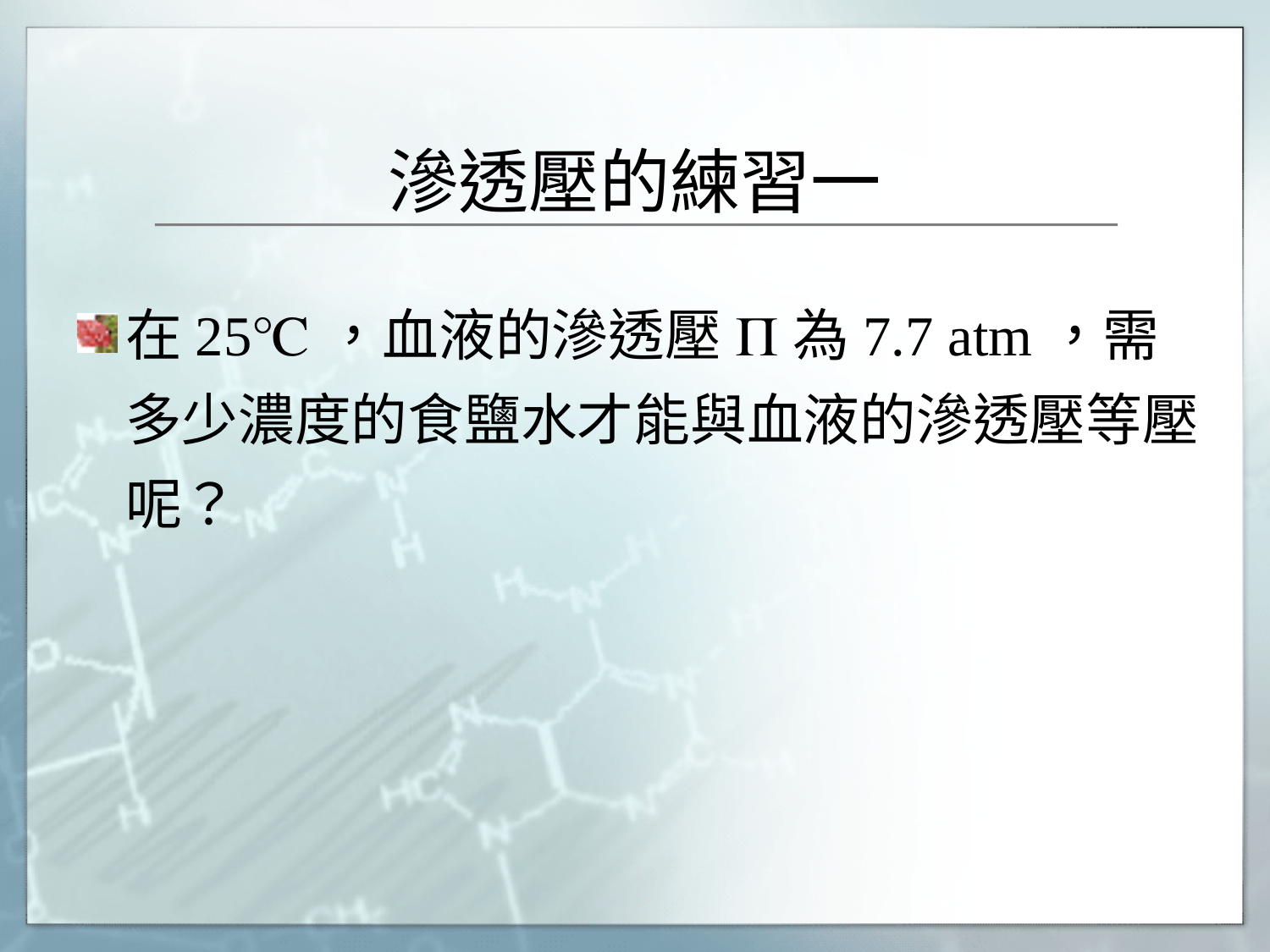

# 滲透壓的練習一
在25℃，血液的滲透壓Π為7.7 atm，需多少濃度的食鹽水才能與血液的滲透壓等壓呢？